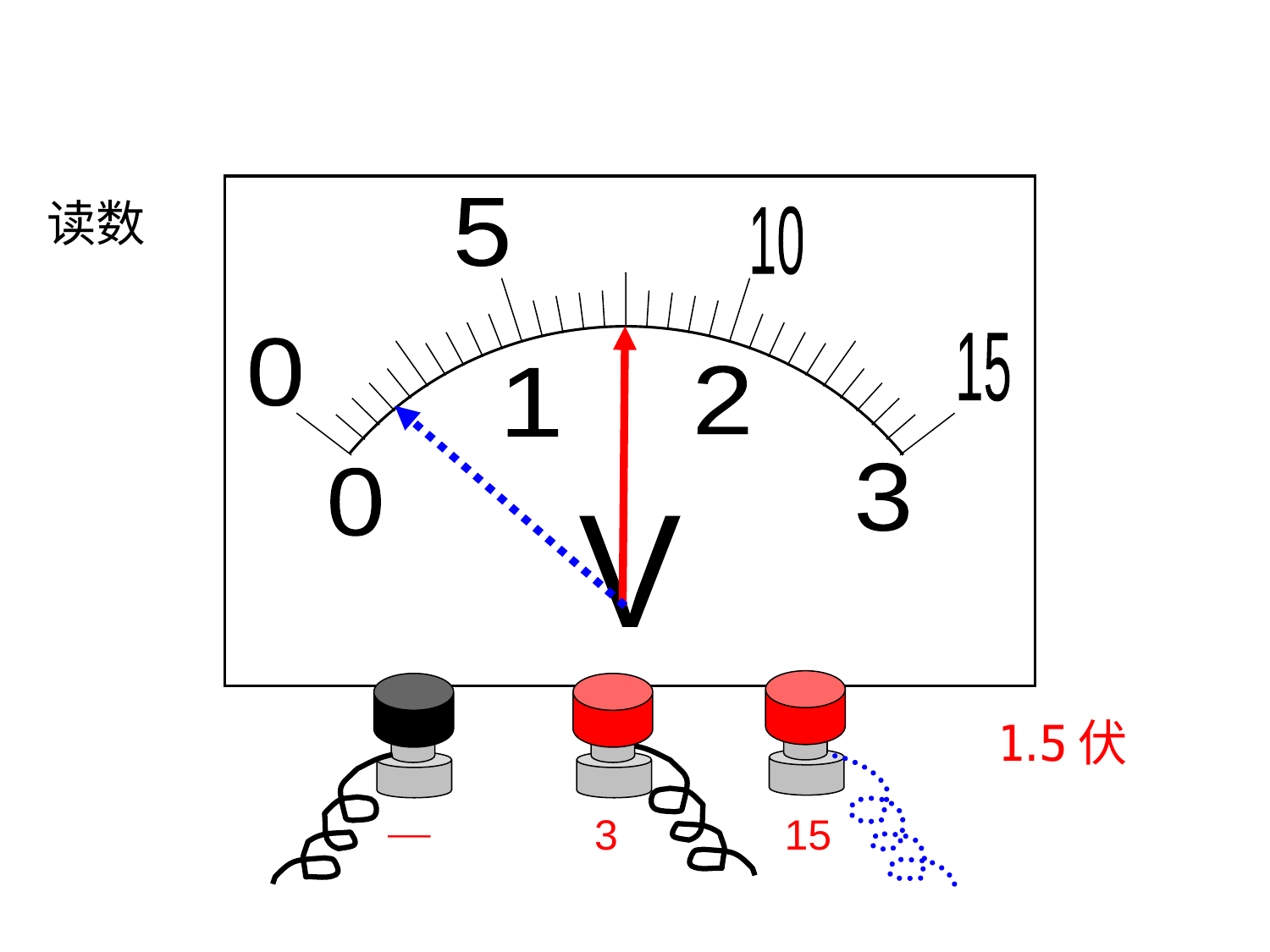

5
10
15
0
2
1
3
0
V
读数

—
3
15
1.5伏